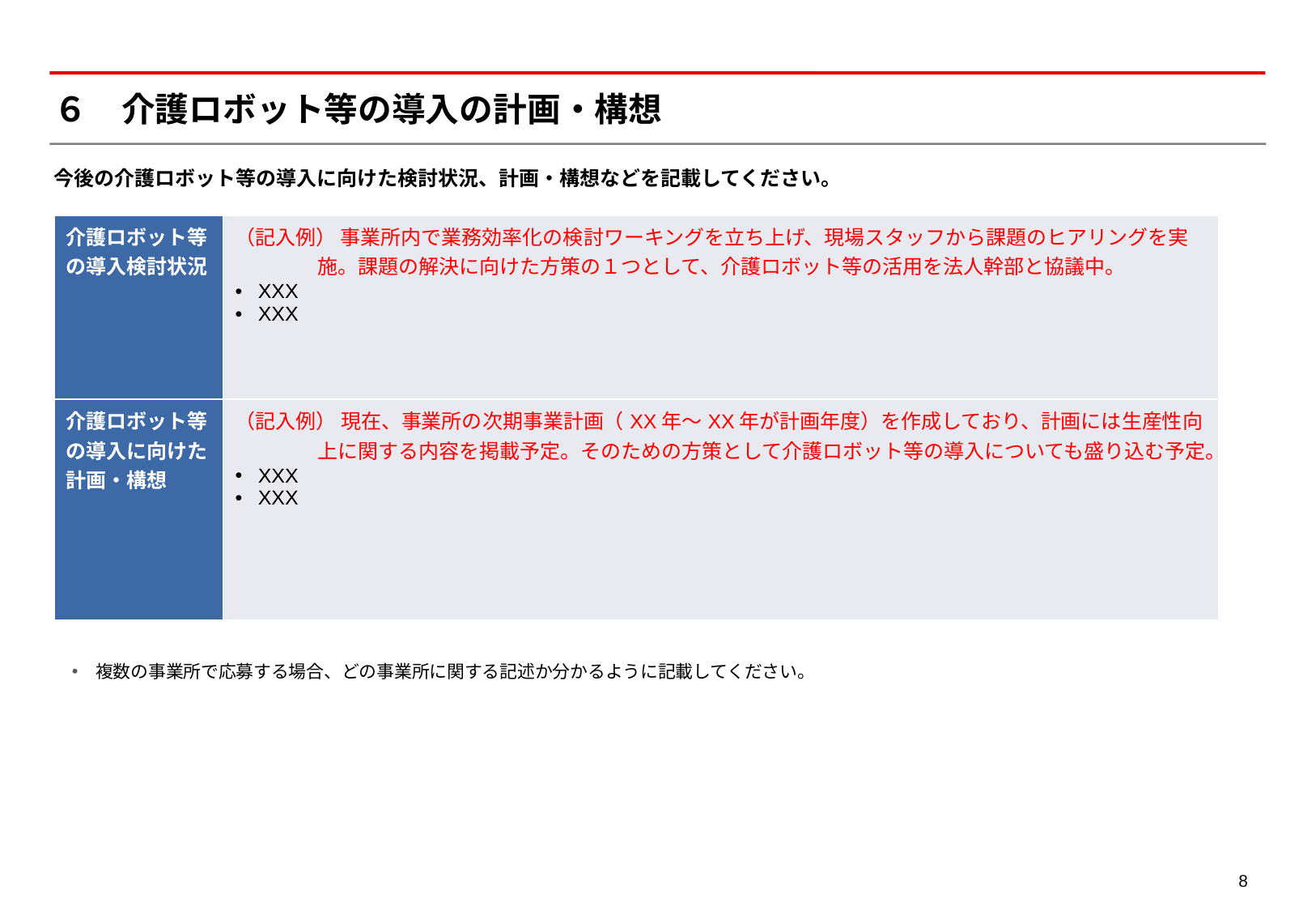

# ６　介護ロボット等の導入の計画・構想
今後の介護ロボット等の導入に向けた検討状況、計画・構想などを記載してください。
| 介護ロボット等の導入検討状況 | （記入例） 事業所内で業務効率化の検討ワーキングを立ち上げ、現場スタッフから課題のヒアリングを実施。課題の解決に向けた方策の１つとして、介護ロボット等の活用を法人幹部と協議中。 XXX XXX |
| --- | --- |
| 介護ロボット等の導入に向けた計画・構想 | （記入例） 現在、事業所の次期事業計画（XX年～XX年が計画年度）を作成しており、計画には生産性向上に関する内容を掲載予定。そのための方策として介護ロボット等の導入についても盛り込む予定。 XXX XXX |
複数の事業所で応募する場合、どの事業所に関する記述か分かるように記載してください。